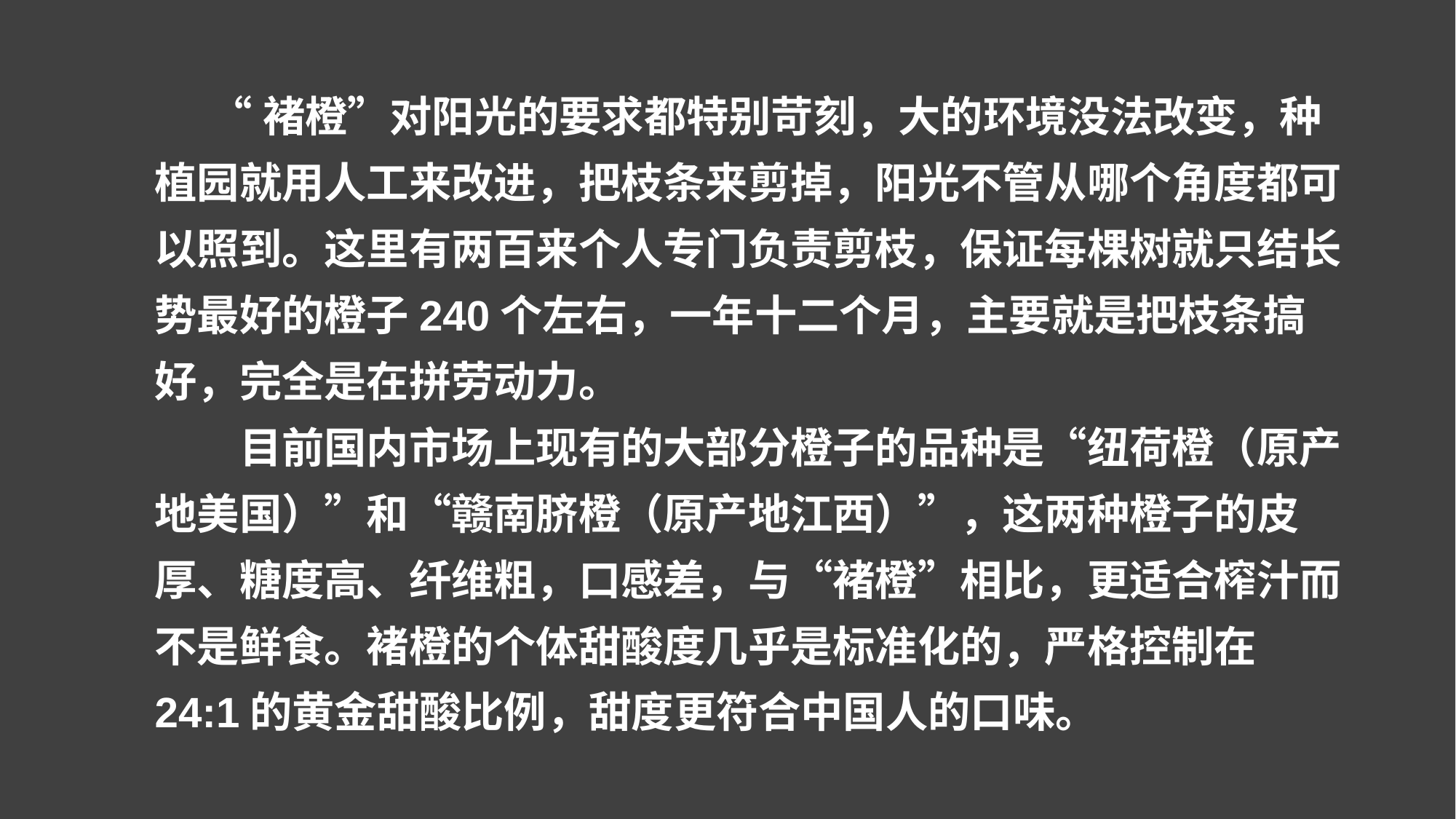

“褚橙”对阳光的要求都特别苛刻，大的环境没法改变，种植园就用人工来改进，把枝条来剪掉，阳光不管从哪个角度都可以照到。这里有两百来个人专门负责剪枝，保证每棵树就只结长势最好的橙子240个左右，一年十二个月，主要就是把枝条搞好，完全是在拼劳动力。
　　目前国内市场上现有的大部分橙子的品种是“纽荷橙（原产地美国）”和“赣南脐橙（原产地江西）”，这两种橙子的皮厚、糖度高、纤维粗，口感差，与“褚橙”相比，更适合榨汁而不是鲜食。褚橙的个体甜酸度几乎是标准化的，严格控制在24:1的黄金甜酸比例，甜度更符合中国人的口味。